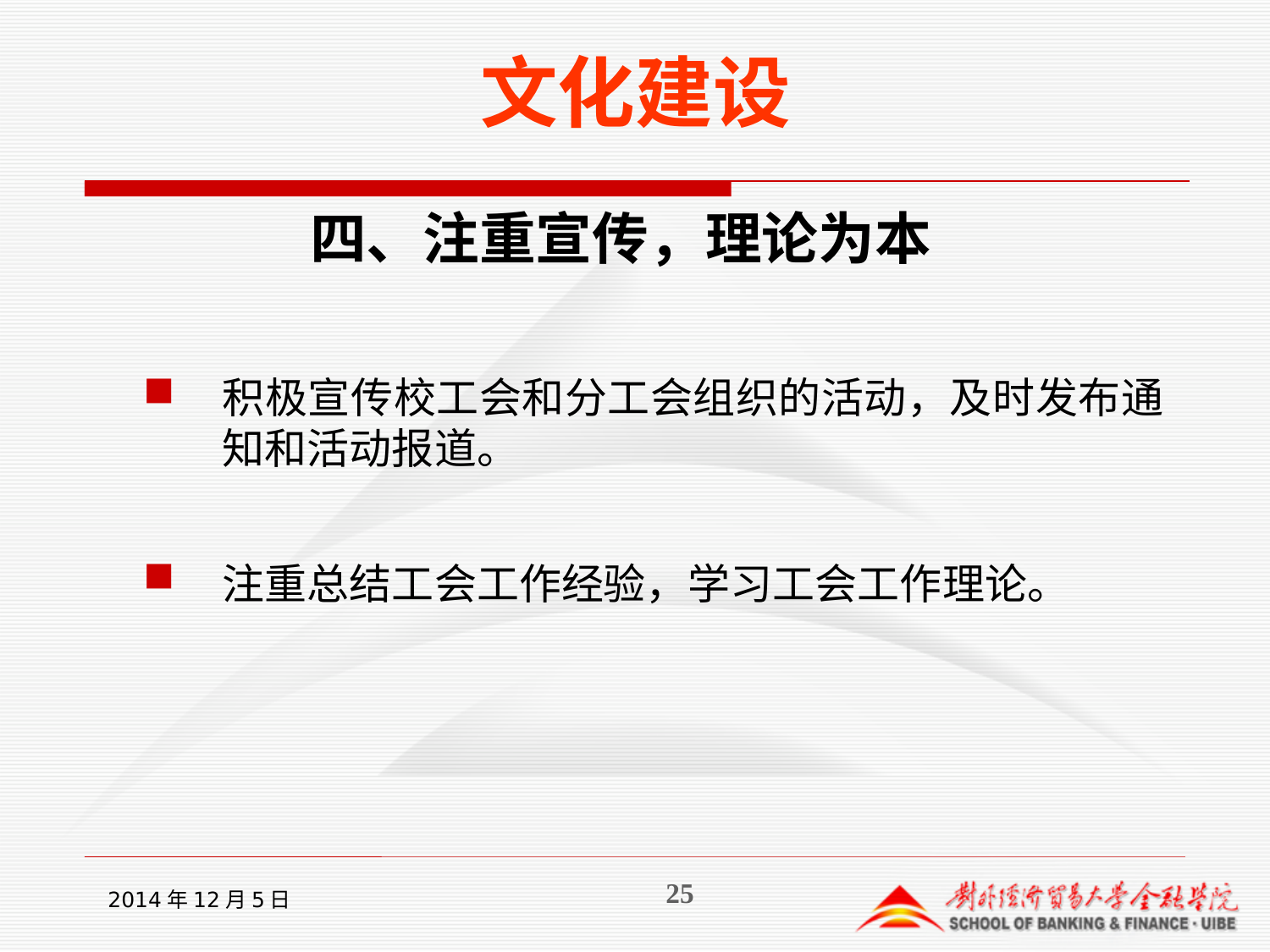

文化建设
四、注重宣传，理论为本

积极宣传校工会和分工会组织的活动，及时发布通知和活动报道。

注重总结工会工作经验，学习工会工作理论。
2014年12月5日